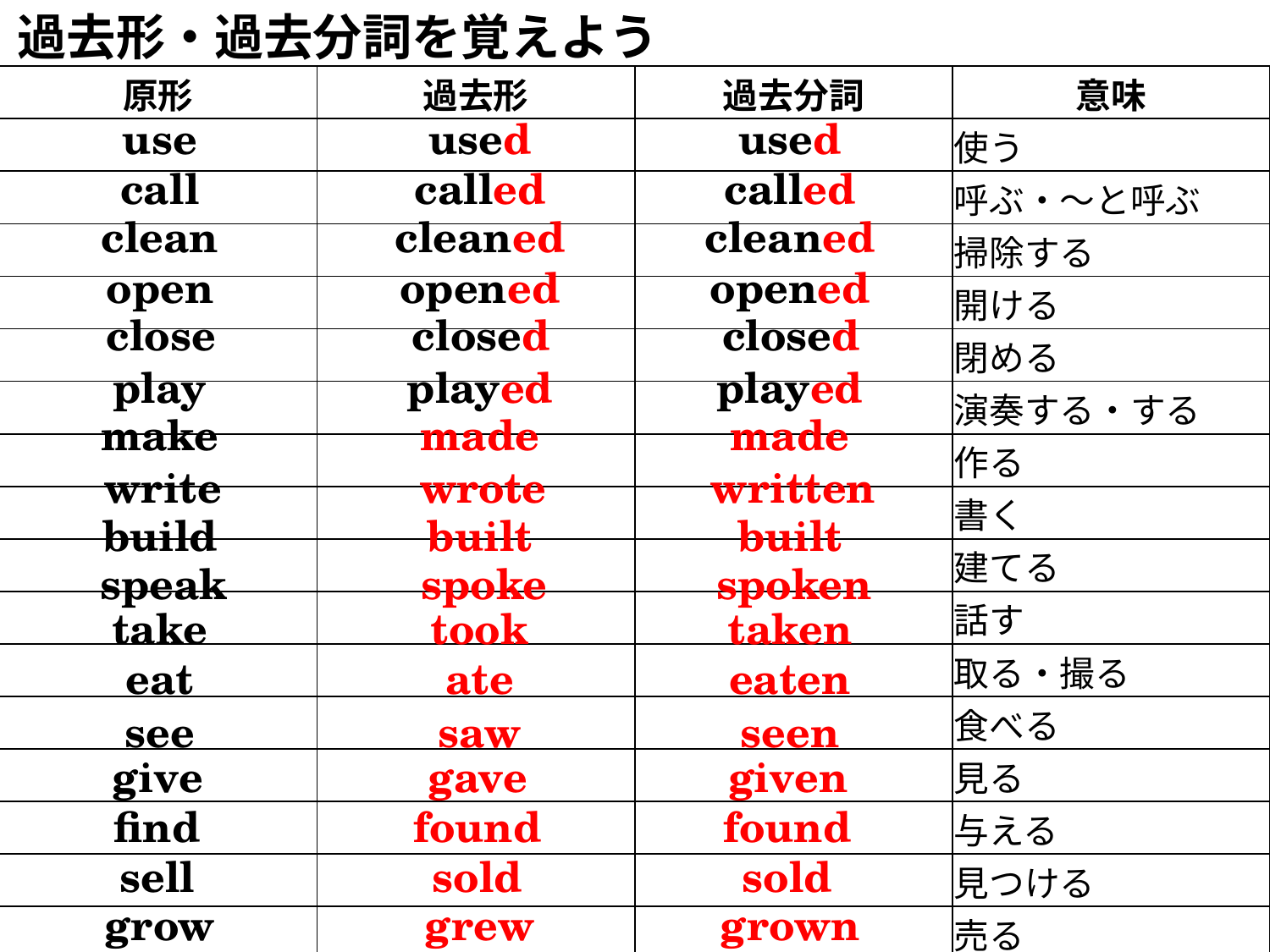

過去形・過去分詞を覚えよう
| 原形 | 過去形 | 過去分詞 | 意味 |
| --- | --- | --- | --- |
|  |  |  | 使う |
|  |  |  | 呼ぶ・～と呼ぶ |
|  |  |  | 掃除する |
|  |  |  | 開ける |
|  |  |  | 閉める |
|  |  |  | 演奏する・する |
|  |  |  | 作る |
|  |  |  | 書く |
|  |  |  | 建てる |
|  |  |  | 話す |
|  |  |  | 取る・撮る |
|  |  |  | 食べる |
|  |  |  | 見る |
|  |  |  | 与える |
|  |  |  | 見つける |
|  |  |  | 売る |
|  |  |  | 育てる |
used
use
used
called
call
called
cleaned
clean
cleaned
opened
open
opened
closed
close
closed
played
play
played
made
make
made
written
write
wrote
built
build
built
spoken
speak
spoke
taken
take
took
eaten
eat
ate
seen
see
saw
given
give
gave
found
find
found
sold
sell
sold
grown
grow
grew